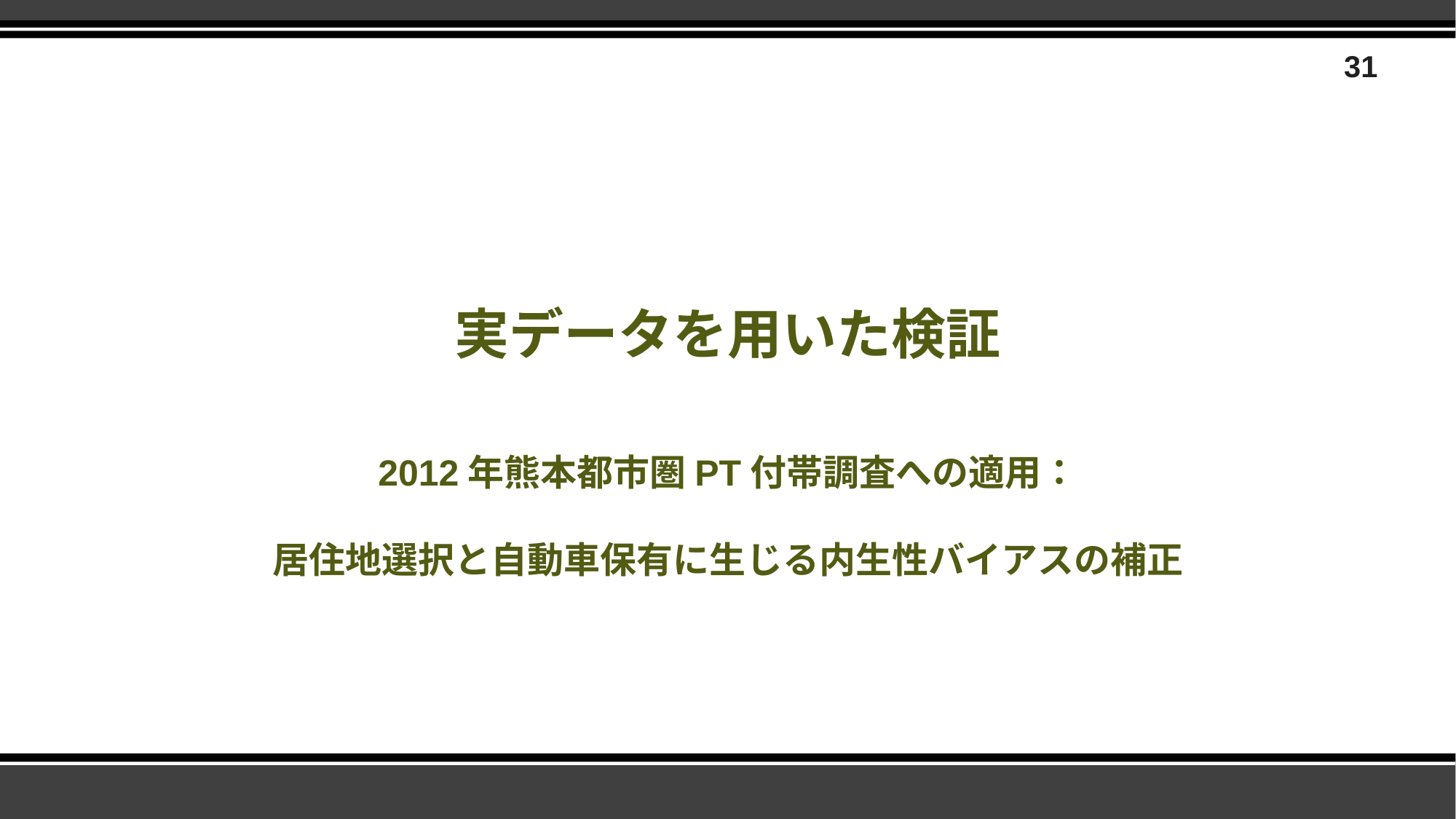

31
# 実データを用いた検証
2012年熊本都市圏PT付帯調査への適用：

居住地選択と自動車保有に生じる内生性バイアスの補正